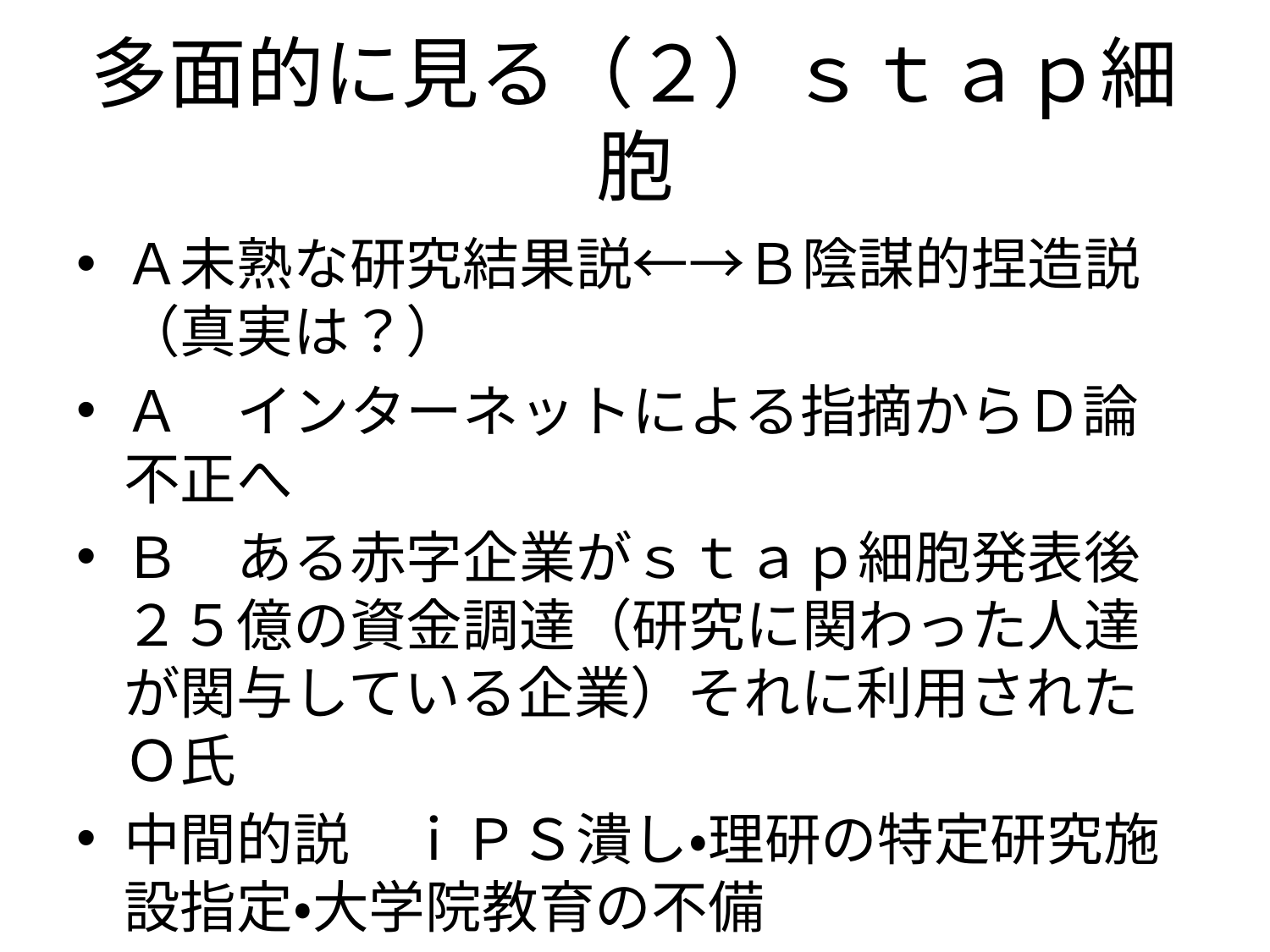

# 多面的に見る（２）ｓｔａｐ細胞
Ａ未熟な研究結果説←→Ｂ陰謀的捏造説（真実は？）
Ａ　インターネットによる指摘からＤ論不正へ
Ｂ　ある赤字企業がｓｔａｐ細胞発表後２５億の資金調達（研究に関わった人達が関与している企業）それに利用されたＯ氏
中間的説　ｉＰＳ潰し・理研の特定研究施設指定・大学院教育の不備